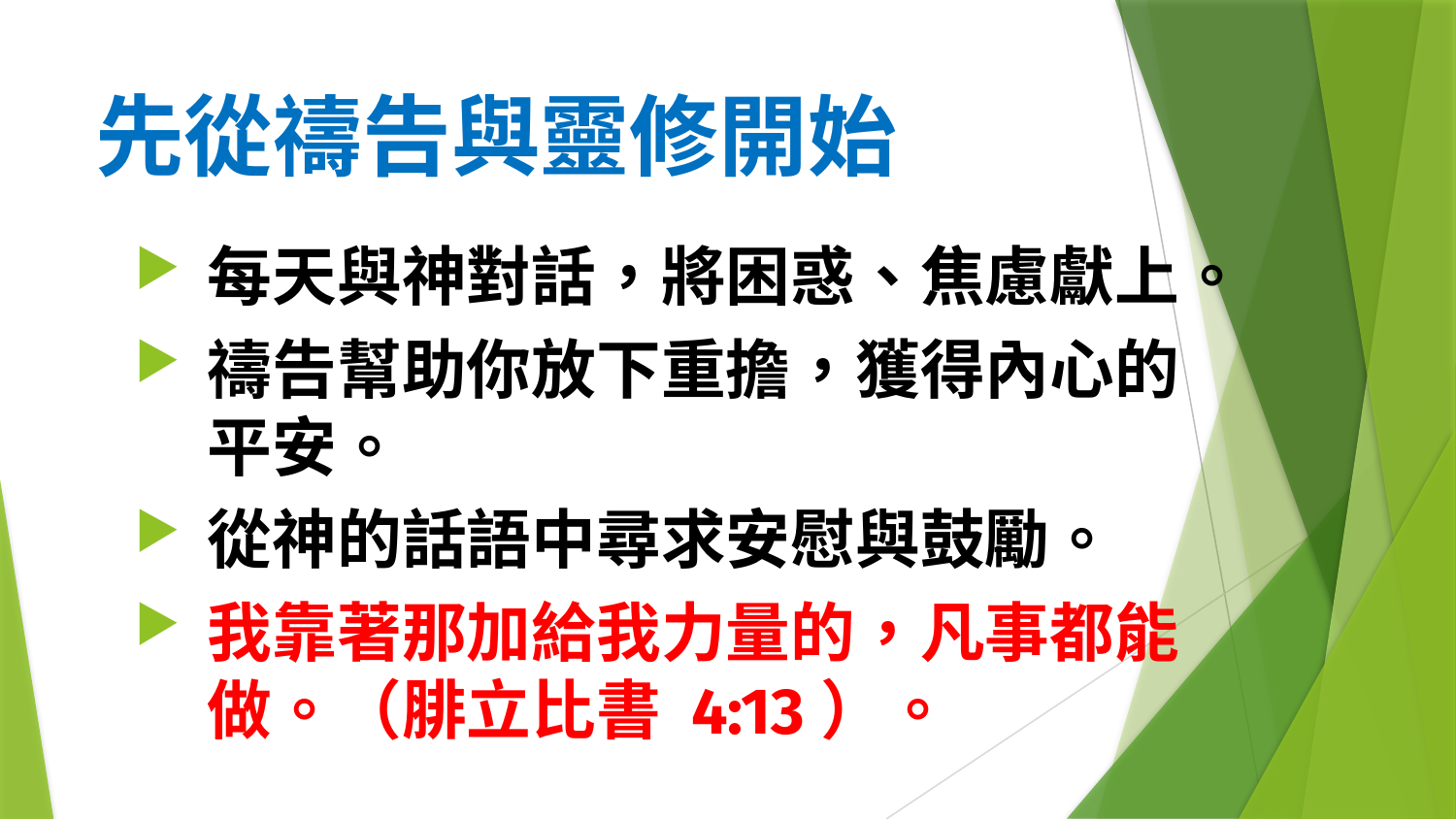

# 先從禱告與靈修開始
每天與神對話，將困惑、焦慮獻上。
禱告幫助你放下重擔，獲得內心的平安。
從神的話語中尋求安慰與鼓勵。
我靠著那加給我力量的，凡事都能做。（腓立比書 4:13）。